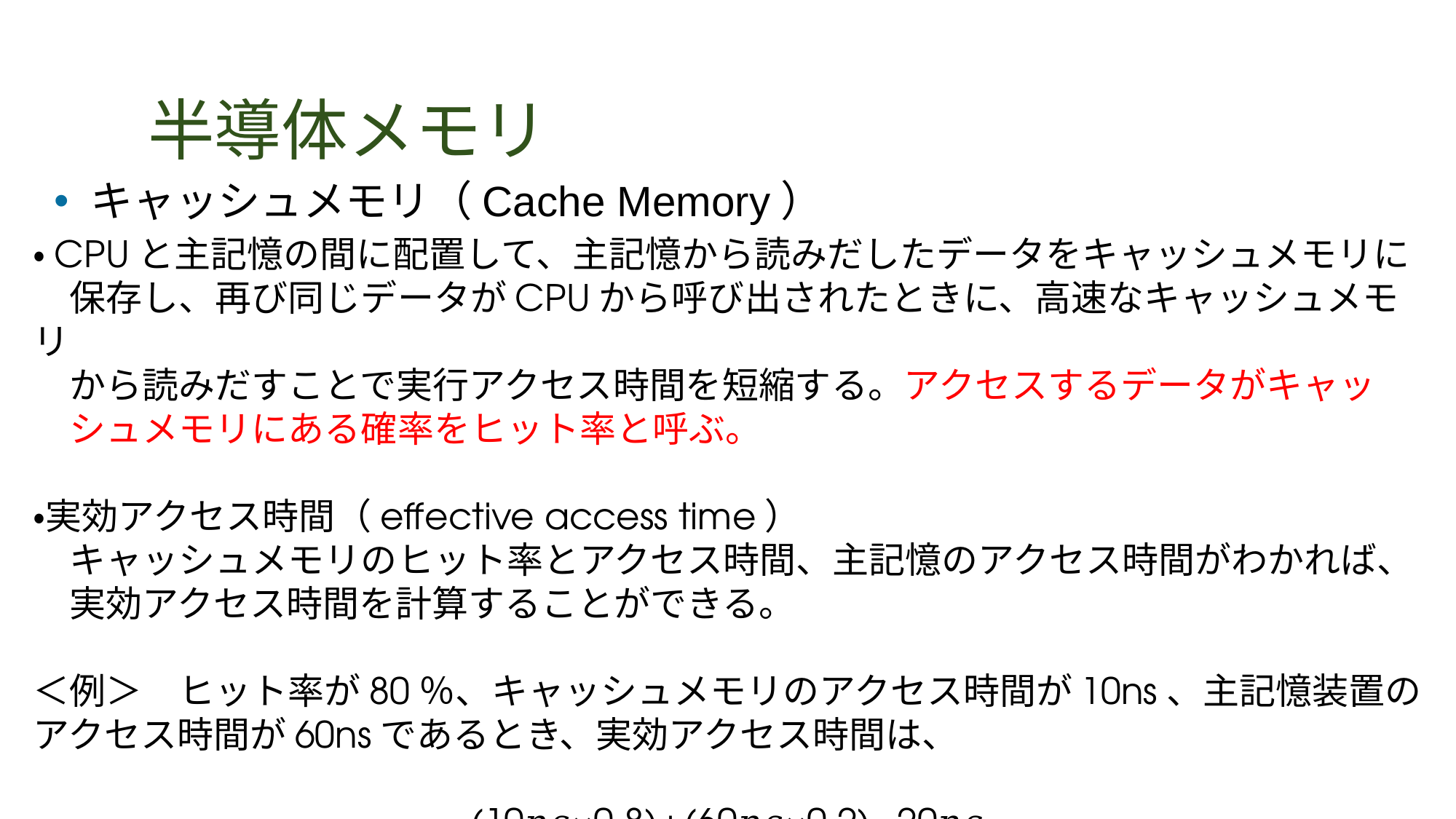

# 半導体メモリ
キャッシュメモリ（Cache Memory）
・CPUと主記憶の間に配置して、主記憶から読みだしたデータをキャッシュメモリに
　保存し、再び同じデータがCPUから呼び出されたときに、高速なキャッシュメモリ
　から読みだすことで実行アクセス時間を短縮する。アクセスするデータがキャッ
　シュメモリにある確率をヒット率と呼ぶ。

・実効アクセス時間（effective access time）
　キャッシュメモリのヒット率とアクセス時間、主記憶のアクセス時間がわかれば、
　実効アクセス時間を計算することができる。

＜例＞　ヒット率が80％、キャッシュメモリのアクセス時間が10ns、主記憶装置のアクセス時間が60nsであるとき、実効アクセス時間は、

(10𝑛𝑠×0.8)+(60𝑛𝑠×0.2)=20𝑛𝑠